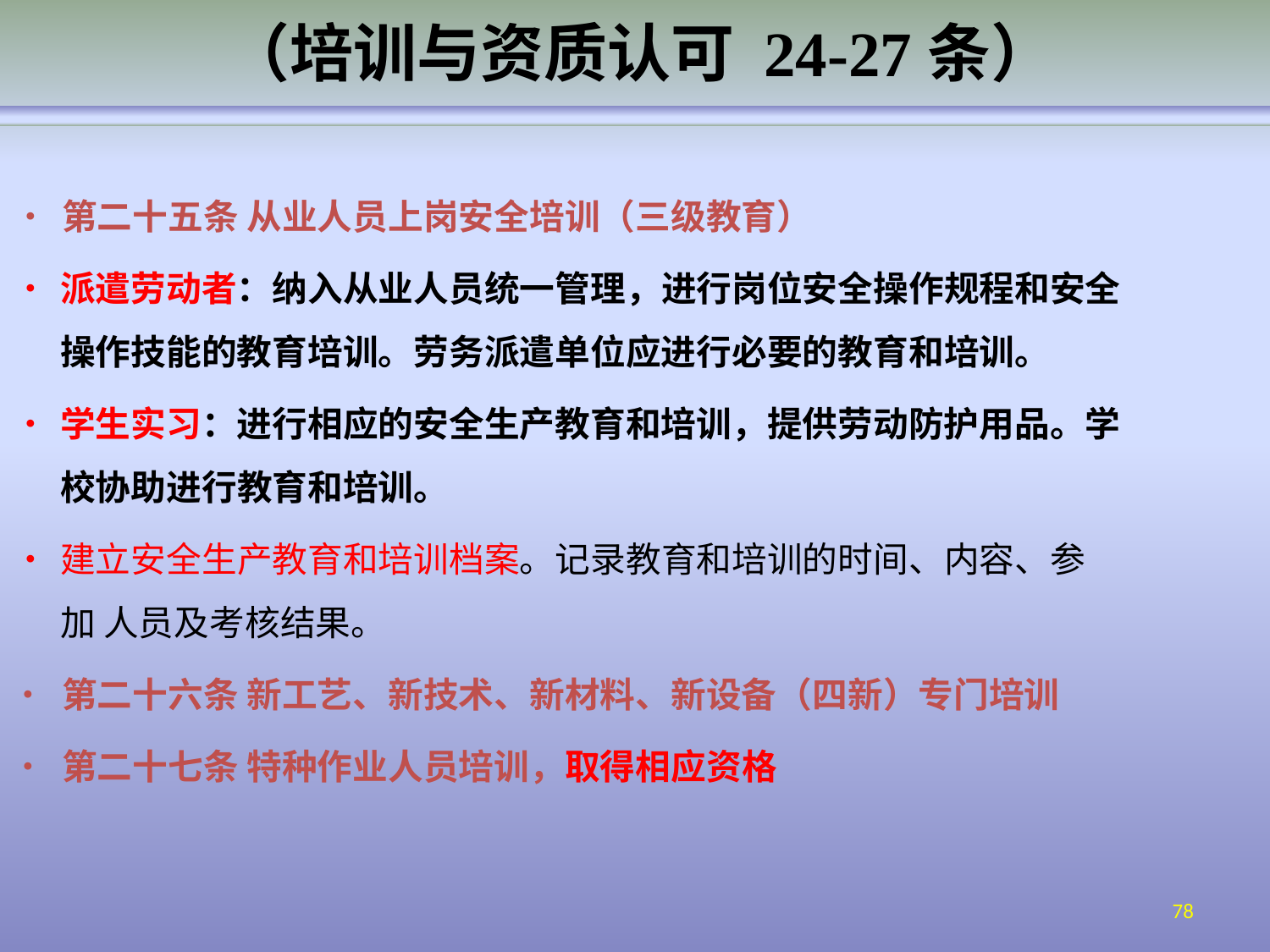

# （培训与资质认可 24-27条）
•	第二十五条 从业人员上岗安全培训（三级教育）
•	派遣劳动者：纳入从业人员统一管理，进行岗位安全操作规程和安全 操作技能的教育培训。劳务派遣单位应进行必要的教育和培训。
•	学生实习：进行相应的安全生产教育和培训，提供劳动防护用品。学 校协助进行教育和培训。
•	建立安全生产教育和培训档案。记录教育和培训的时间、内容、参加 人员及考核结果。
•	第二十六条 新工艺、新技术、新材料、新设备（四新）专门培训
•	第二十七条 特种作业人员培训，取得相应资格
78